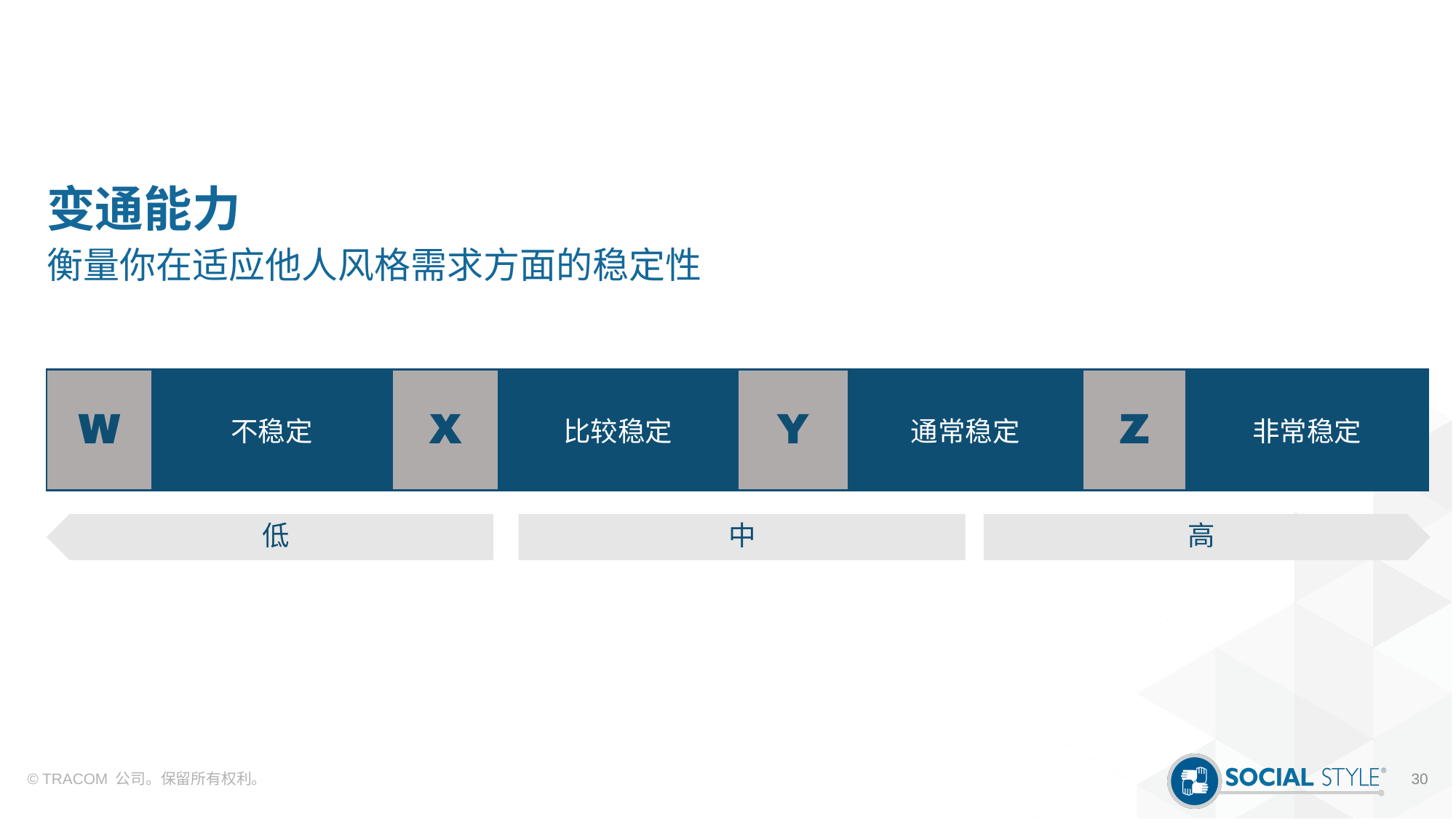

# 变通能力
衡量你在适应他人风格需求方面的稳定性
| W | 不稳定 | X | 比较稳定 | Y | 通常稳定 | Z | 非常稳定 |
| --- | --- | --- | --- | --- | --- | --- | --- |
低
中
高
© TRACOM 公司。保留所有权利。
30